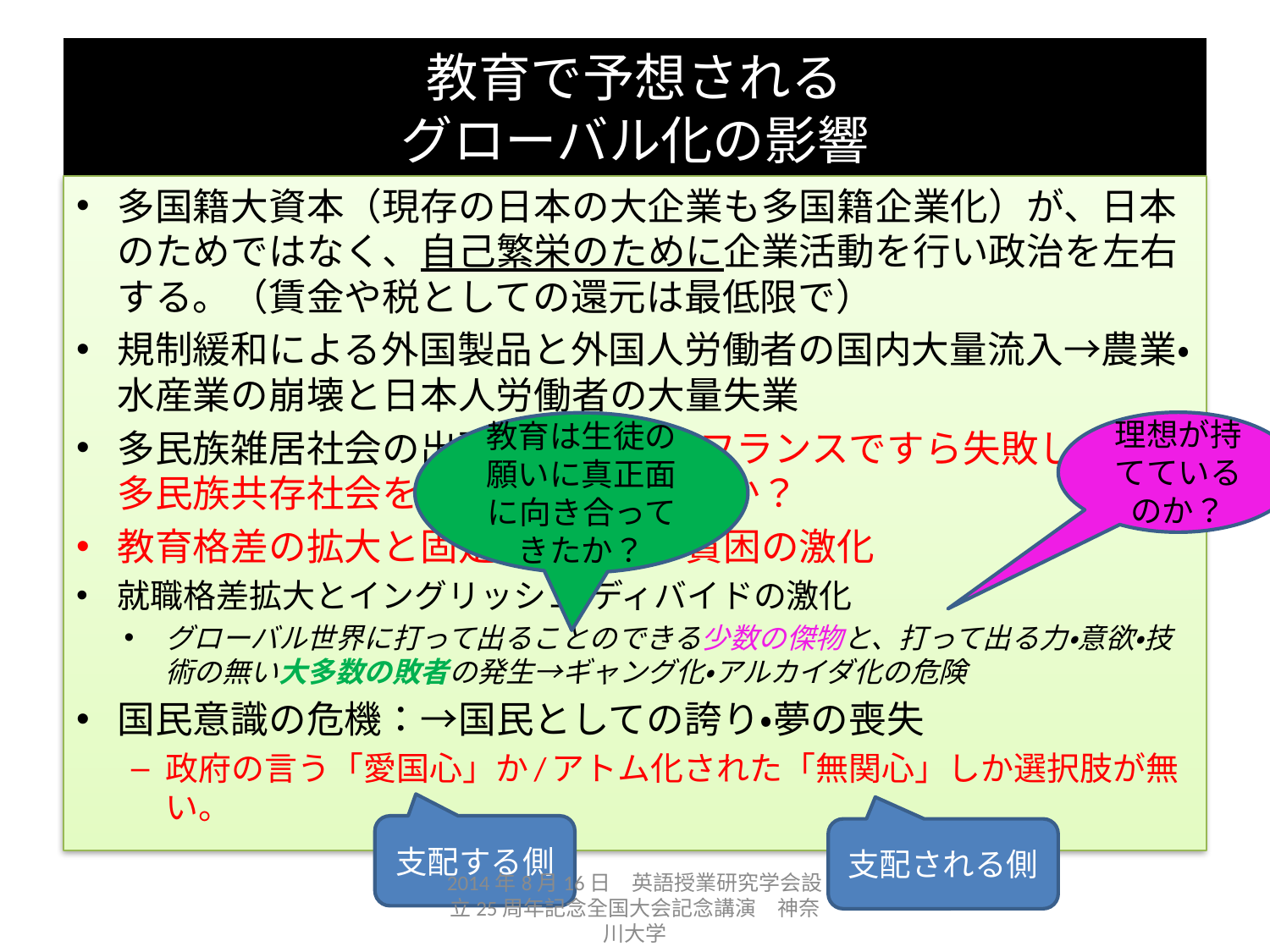

# 教育で予想される グローバル化の影響
多国籍大資本（現存の日本の大企業も多国籍企業化）が、日本のためではなく、自己繁栄のために企業活動を行い政治を左右する。（賃金や税としての還元は最低限で）
規制緩和による外国製品と外国人労働者の国内大量流入→農業・水産業の崩壊と日本人労働者の大量失業
多民族雑居社会の出現→イギリス・フランスですら失敗している多民族共存社会を日本が志向できるか？
教育格差の拡大と固定化、子供の貧困の激化
就職格差拡大とイングリッシュ・ディバイドの激化
グローバル世界に打って出ることのできる少数の傑物と、打って出る力・意欲・技術の無い大多数の敗者の発生→ギャング化・アルカイダ化の危険
国民意識の危機：→国民としての誇り・夢の喪失
政府の言う「愛国心」か/アトム化された「無関心」しか選択肢が無い。

理想が持てているのか？
教育は生徒の願いに真正面に向き合ってきたか？
支配する側
支配される側
2014年8月16日　英語授業研究学会設立25周年記念全国大会記念講演　神奈川大学